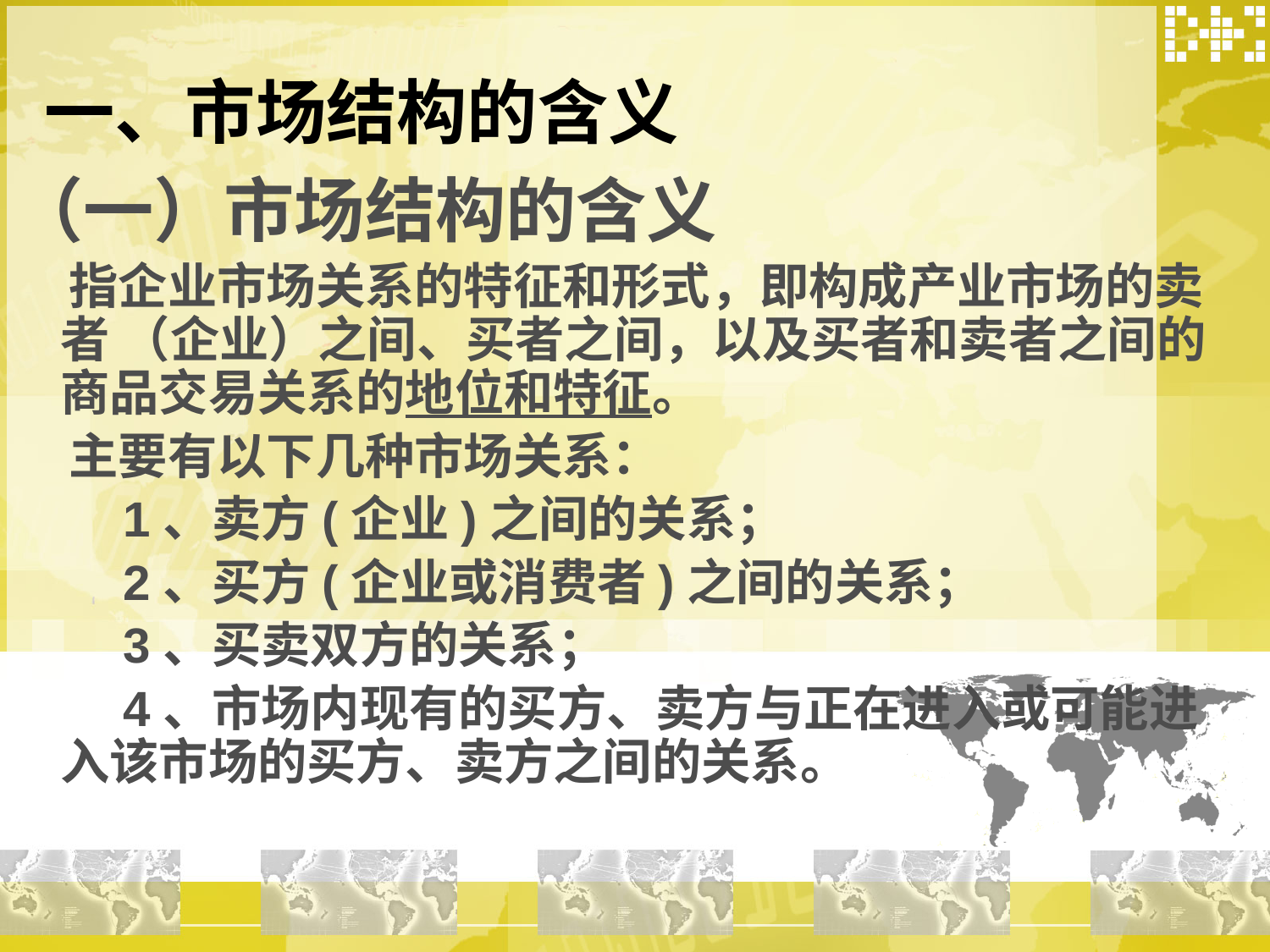

# 一、市场结构的含义
（一）市场结构的含义
    指企业市场关系的特征和形式，即构成产业市场的卖者 （企业）之间、买者之间，以及买者和卖者之间的商品交易关系的地位和特征。
    主要有以下几种市场关系：
　　1、卖方(企业)之间的关系；
　　2、买方(企业或消费者)之间的关系；
　　3、买卖双方的关系；
　　4、市场内现有的买方、卖方与正在进入或可能进入该市场的买方、卖方之间的关系。